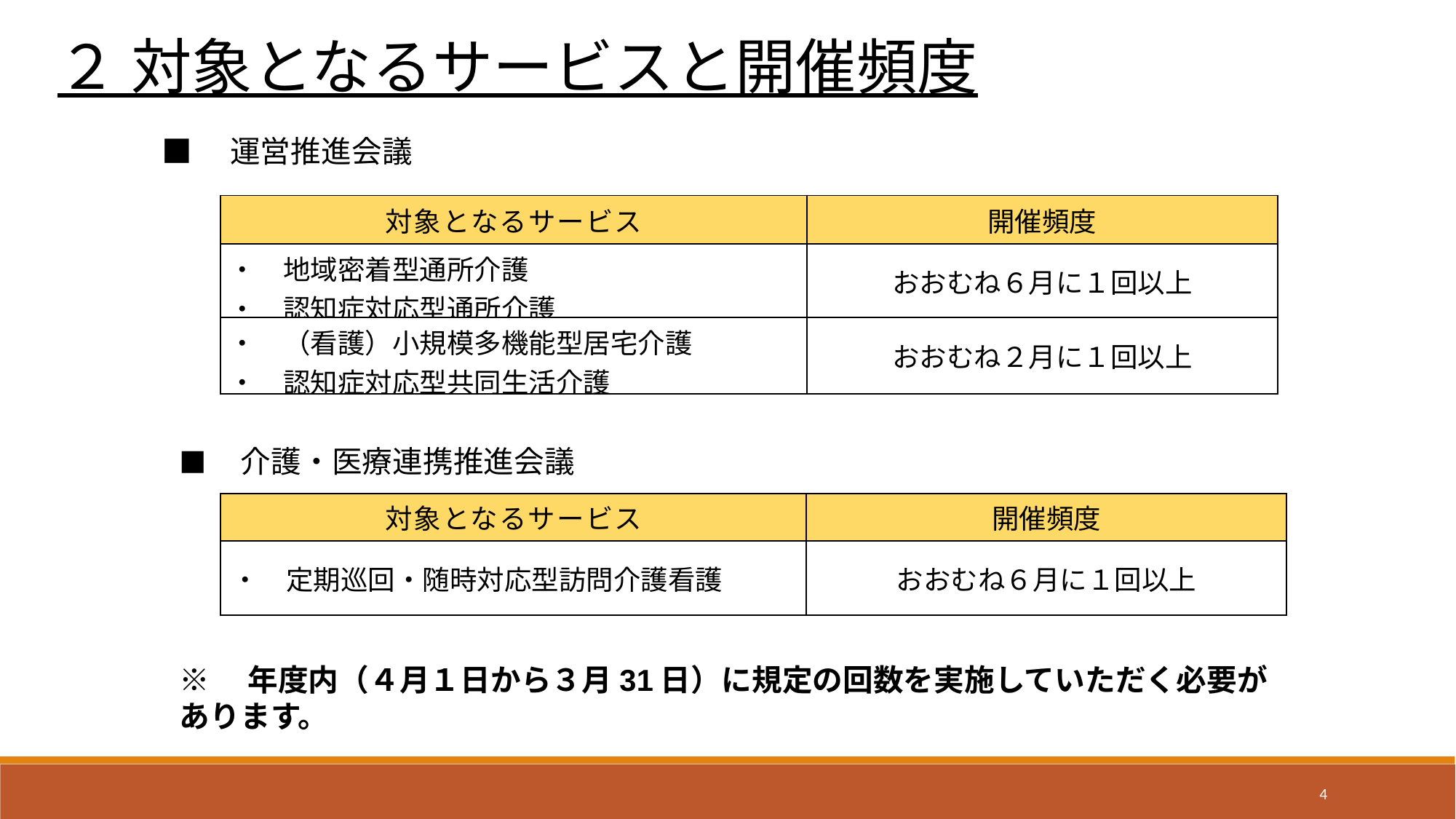

２ 対象となるサービスと開催頻度
■　運営推進会議
| 対象となるサービス | 開催頻度 |
| --- | --- |
| ・　地域密着型通所介護 ・　認知症対応型通所介護 | おおむね６月に１回以上 |
| ・　（看護）小規模多機能型居宅介護 ・　認知症対応型共同生活介護 | おおむね２月に１回以上 |
■　介護・医療連携推進会議
| 対象となるサービス | 開催頻度 |
| --- | --- |
| ・　定期巡回・随時対応型訪問介護看護 | おおむね６月に１回以上 |
※　年度内（４月１日から３月31日）に規定の回数を実施していただく必要があります。
4